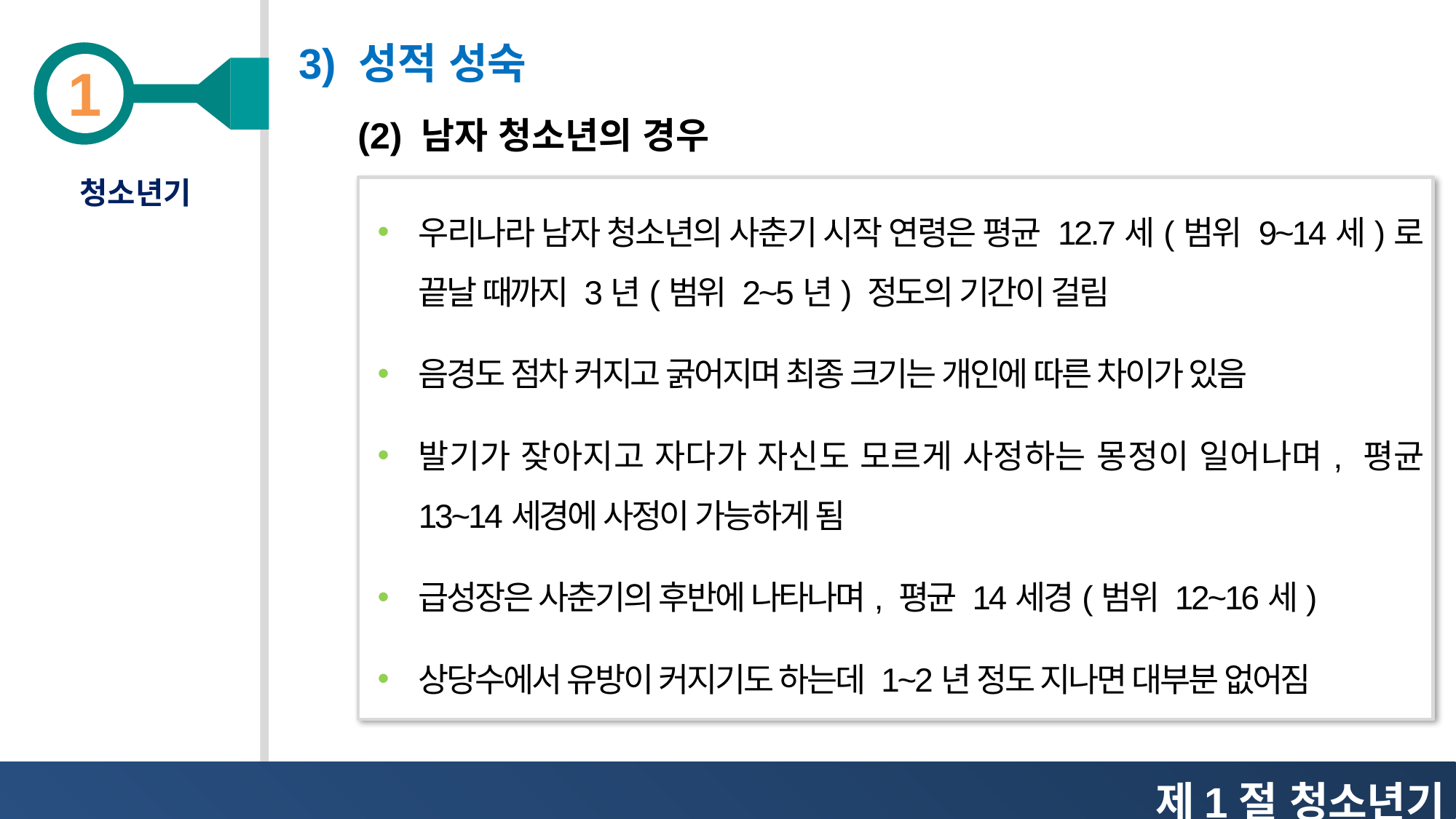

3) 성적 성숙
(2) 남자 청소년의 경우
청소년기

우리나라 남자 청소년의 사춘기 시작 연령은 평균 12.7세(범위 9~14세)로 끝날 때까지 3년(범위 2~5년) 정도의 기간이 걸림

음경도 점차 커지고 굵어지며 최종 크기는 개인에 따른 차이가 있음

발기가 잦아지고 자다가 자신도 모르게 사정하는 몽정이 일어나며, 평균 13~14세경에 사정이 가능하게 됨

급성장은 사춘기의 후반에 나타나며, 평균 14세경(범위 12~16세)

상당수에서 유방이 커지기도 하는데 1~2년 정도 지나면 대부분 없어짐
제1절 청소년기